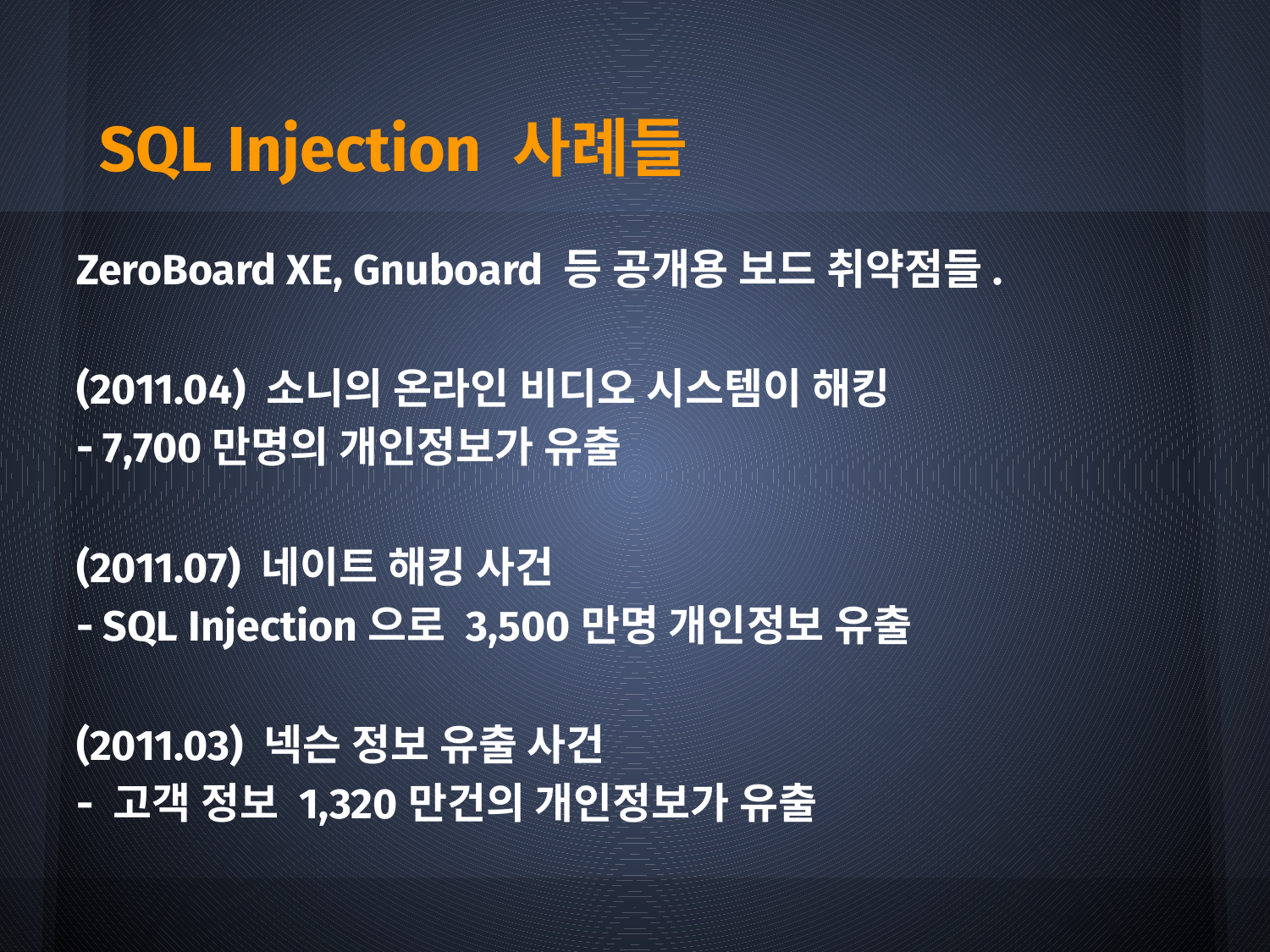

# SQL Injection 사례들
ZeroBoard XE, Gnuboard 등 공개용 보드 취약점들.

(2011.04) 소니의 온라인 비디오 시스템이 해킹
- 7,700만명의 개인정보가 유출

(2011.07) 네이트 해킹 사건
- SQL Injection으로 3,500만명 개인정보 유출

(2011.03) 넥슨 정보 유출 사건
- 고객 정보 1,320만건의 개인정보가 유출